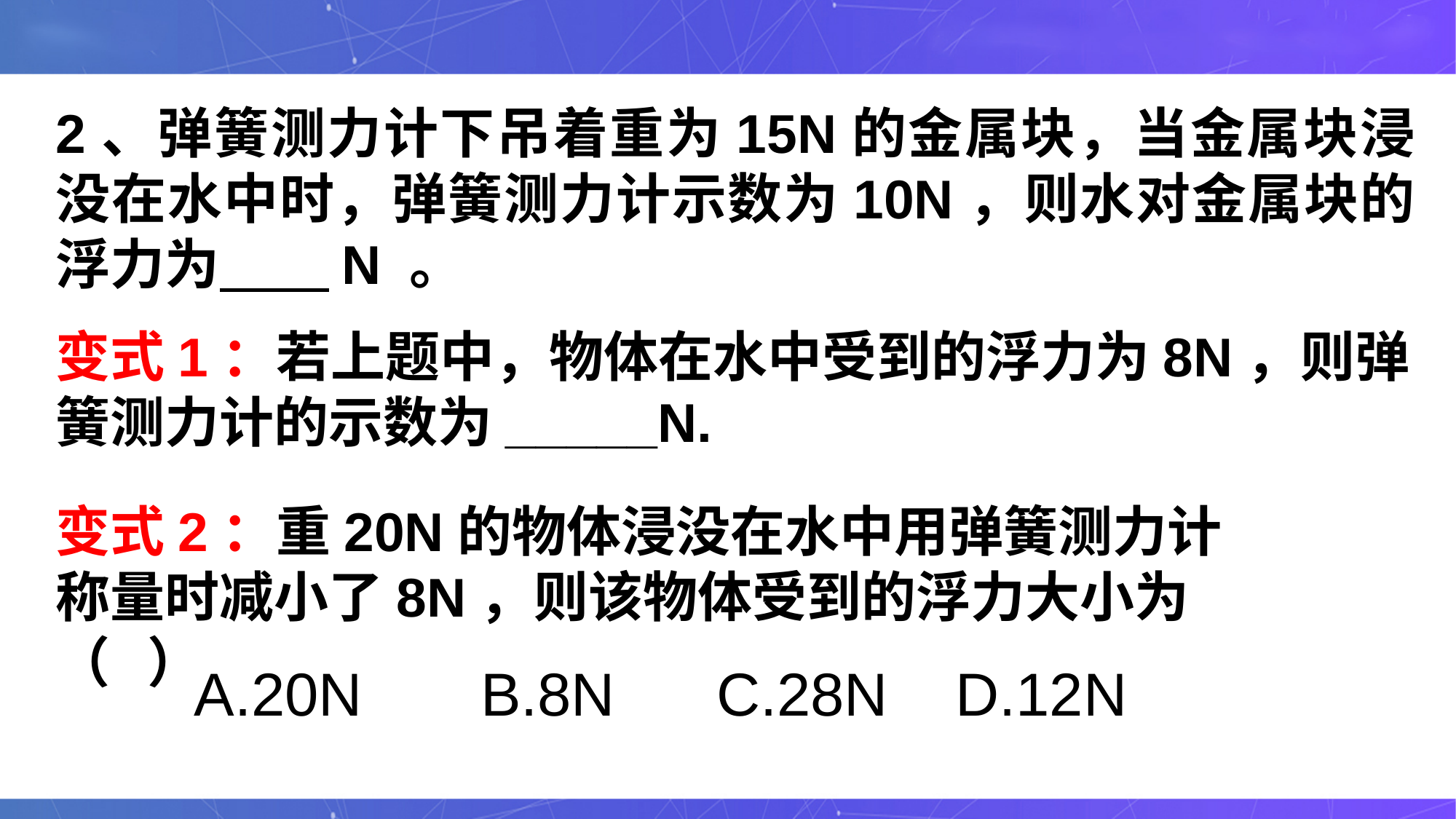

2、弹簧测力计下吊着重为15N的金属块，当金属块浸没在水中时，弹簧测力计示数为10N，则水对金属块的浮力为　　N 。
变式1：若上题中，物体在水中受到的浮力为8N，则弹簧测力计的示数为_____N.
变式2：重20N的物体浸没在水中用弹簧测力计称量时减小了8N，则该物体受到的浮力大小为（   ）
A.20N       B.8N      C.28N    D.12N